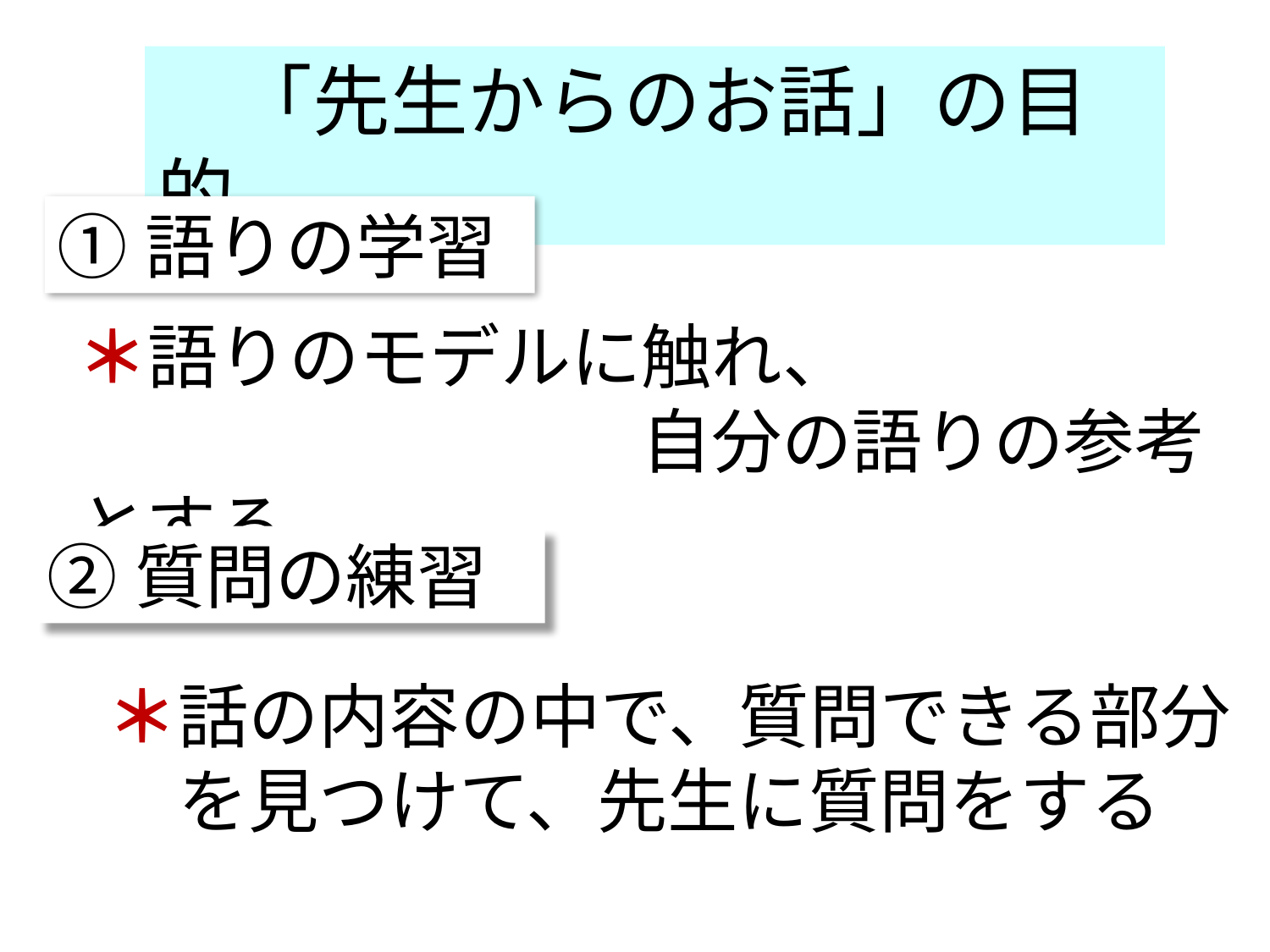

「先生からのお話」の目的
①語りの学習
＊語りのモデルに触れ、
　　　　　　　　自分の語りの参考とする
②質問の練習
＊話の内容の中で、質問できる部分
　を見つけて、先生に質問をする